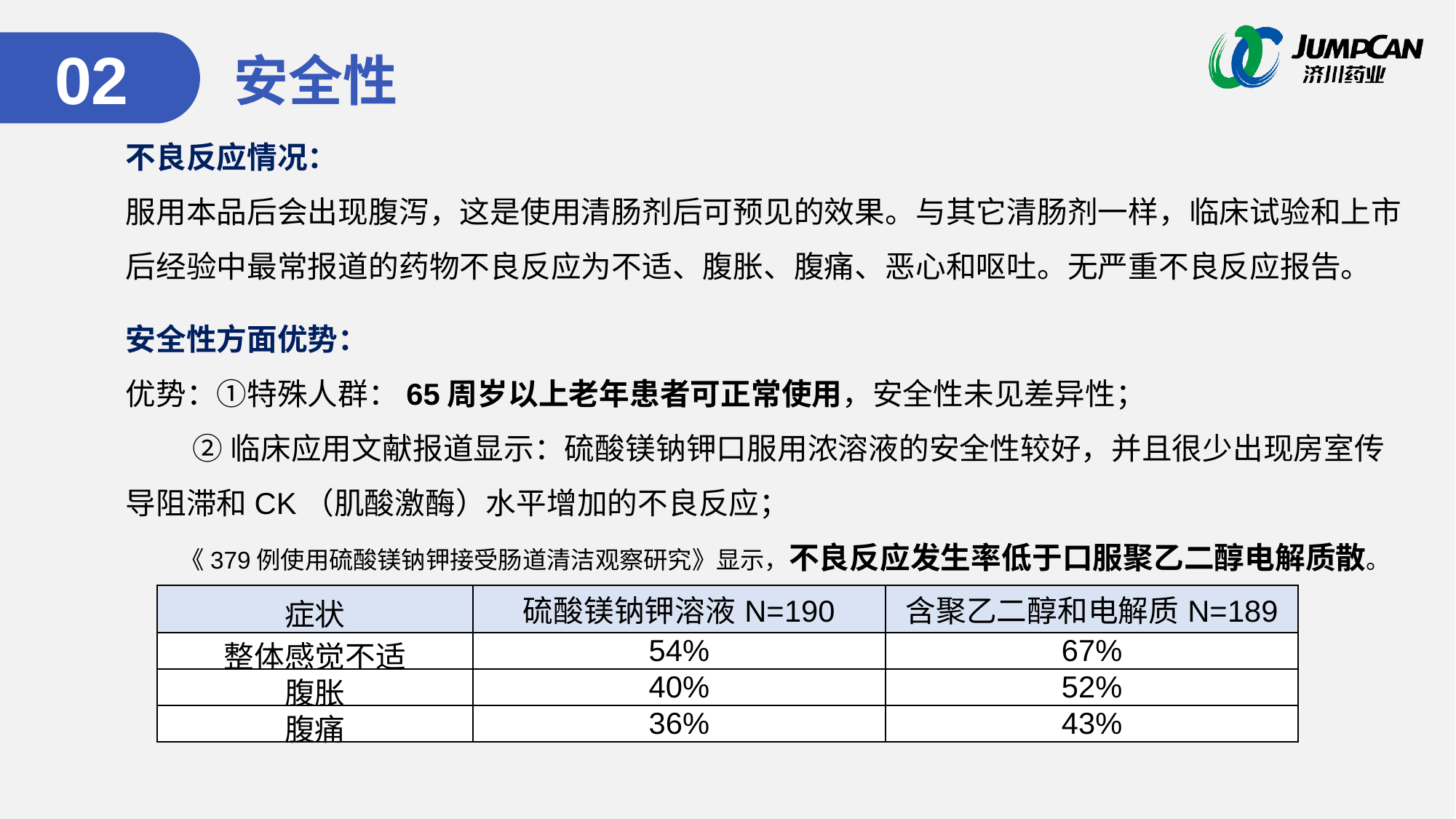

02
安全性
不良反应情况：
服用本品后会出现腹泻，这是使用清肠剂后可预见的效果。与其它清肠剂一样，临床试验和上市后经验中最常报道的药物不良反应为不适、腹胀、腹痛、恶心和呕吐。无严重不良反应报告。
安全性方面优势：
优势：①特殊人群：65周岁以上老年患者可正常使用，安全性未见差异性；
          ②临床应用文献报道显示：硫酸镁钠钾口服用浓溶液的安全性较好，并且很少出现房室传导阻滞和CK（肌酸激酶）水平增加的不良反应；
         《379例使用硫酸镁钠钾接受肠道清洁观察研究》显示，不良反应发生率低于口服聚乙二醇电解质散。
| 症状 | 硫酸镁钠钾溶液N=190 | 含聚乙二醇和电解质N=189 |
| --- | --- | --- |
| 整体感觉不适 | 54% | 67% |
| 腹胀 | 40% | 52% |
| 腹痛 | 36% | 43% |